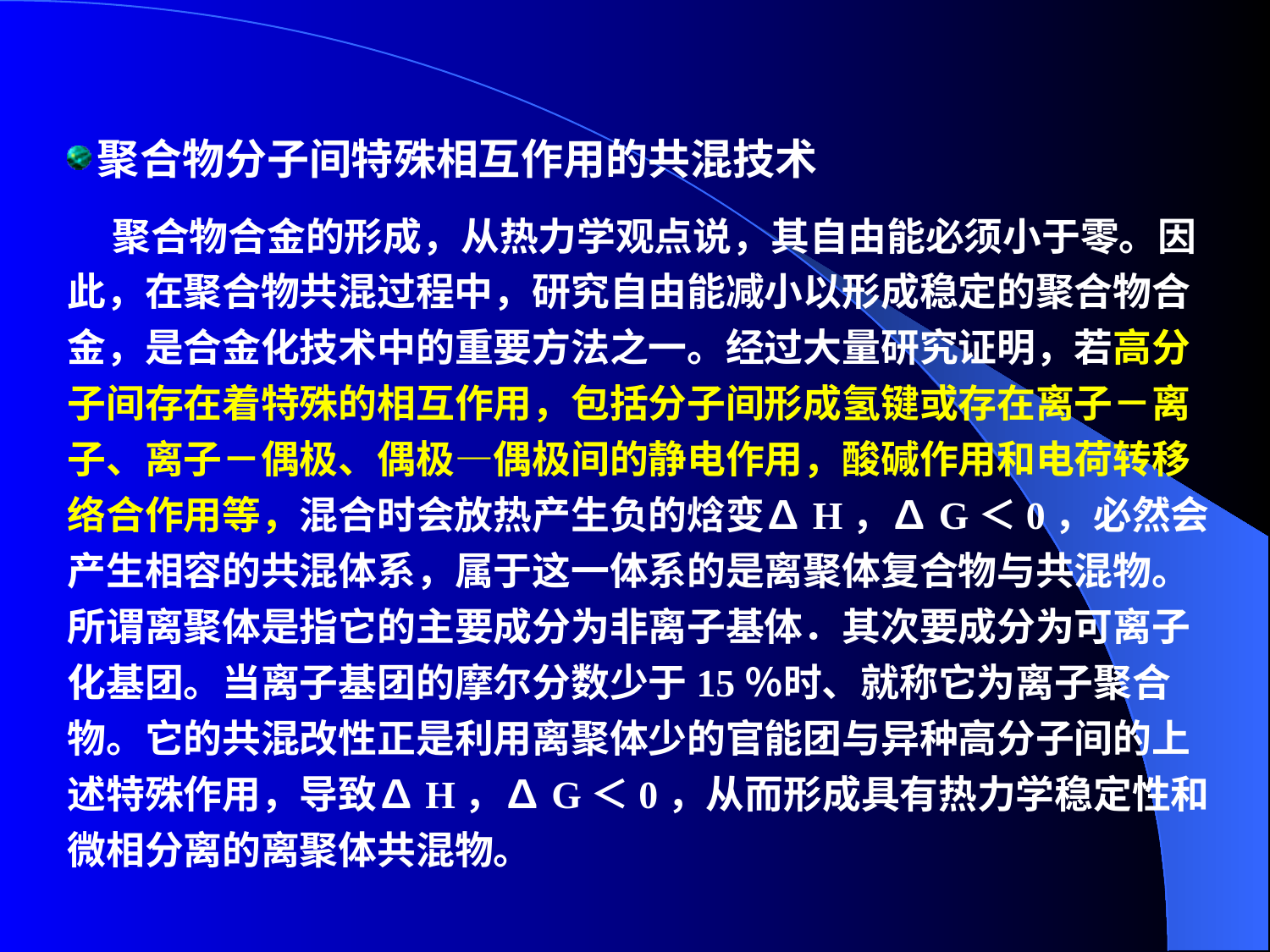

聚合物分子间特殊相互作用的共混技术
    聚合物合金的形成，从热力学观点说，其自由能必须小于零。因此，在聚合物共混过程中，研究自由能减小以形成稳定的聚合物合金，是合金化技术中的重要方法之一。经过大量研究证明，若高分子间存在着特殊的相互作用，包括分子间形成氢键或存在离子－离子、离子－偶极、偶极—偶极间的静电作用，酸碱作用和电荷转移络合作用等，混合时会放热产生负的焓变∆H，∆G＜0，必然会产生相容的共混体系，属于这一体系的是离聚体复合物与共混物。所谓离聚体是指它的主要成分为非离子基体．其次要成分为可离子化基团。当离子基团的摩尔分数少于15％时、就称它为离子聚合物。它的共混改性正是利用离聚体少的官能团与异种高分子间的上述特殊作用，导致∆H，∆G＜0，从而形成具有热力学稳定性和微相分离的离聚体共混物。